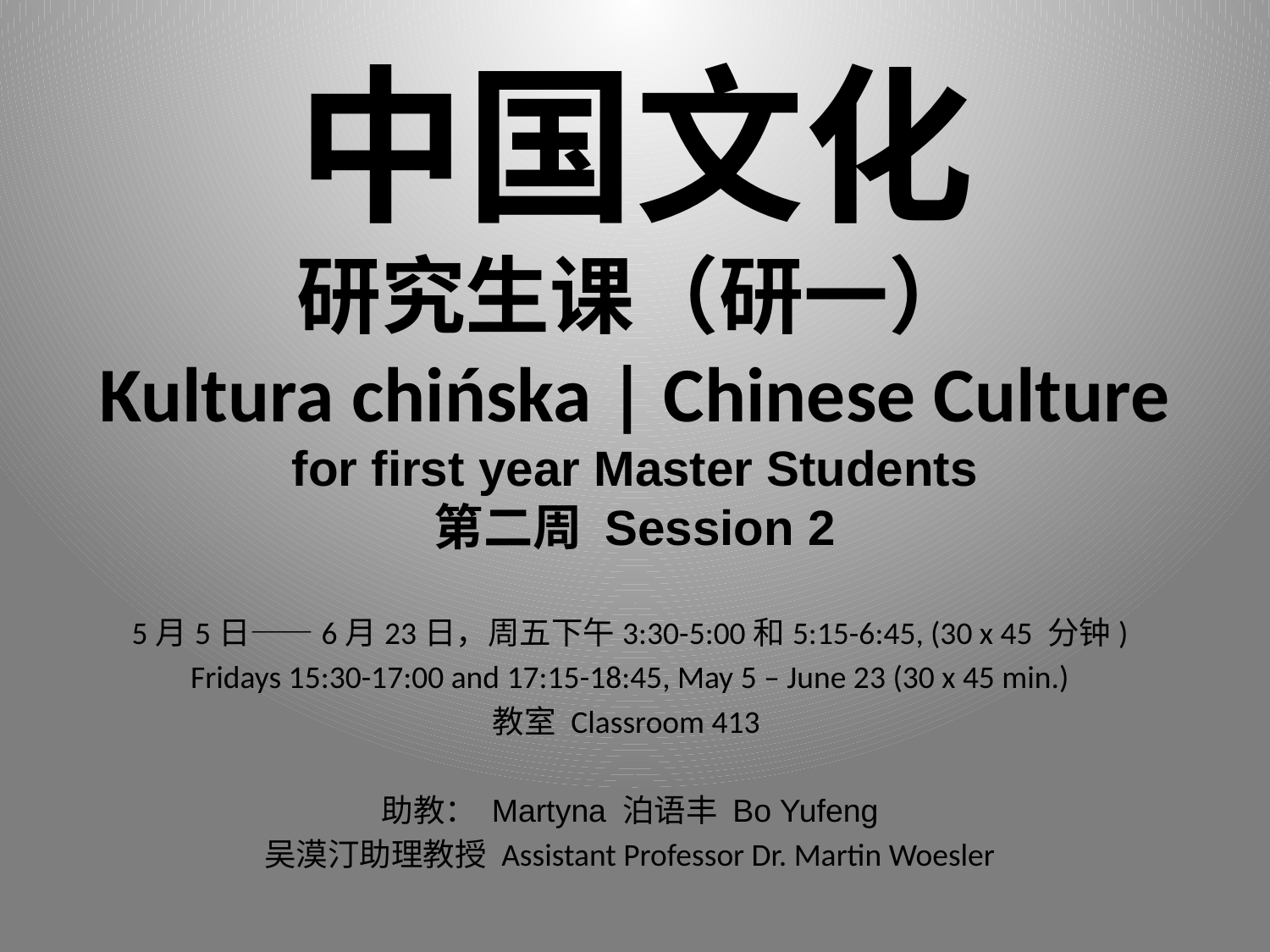

# 中国文化 研究生课（研一） Kultura chińska | Chinese Culture for first year Master Students 第二周 Session 2
5月5日——6月23日，周五下午3:30-5:00和5:15-6:45, (30 x 45 分钟)
Fridays 15:30-17:00 and 17:15-18:45, May 5 – June 23 (30 x 45 min.)
教室 Classroom 413

助教： Martyna 泊语丰 Bo Yufeng
吴漠汀助理教授 Assistant Professor Dr. Martin Woesler